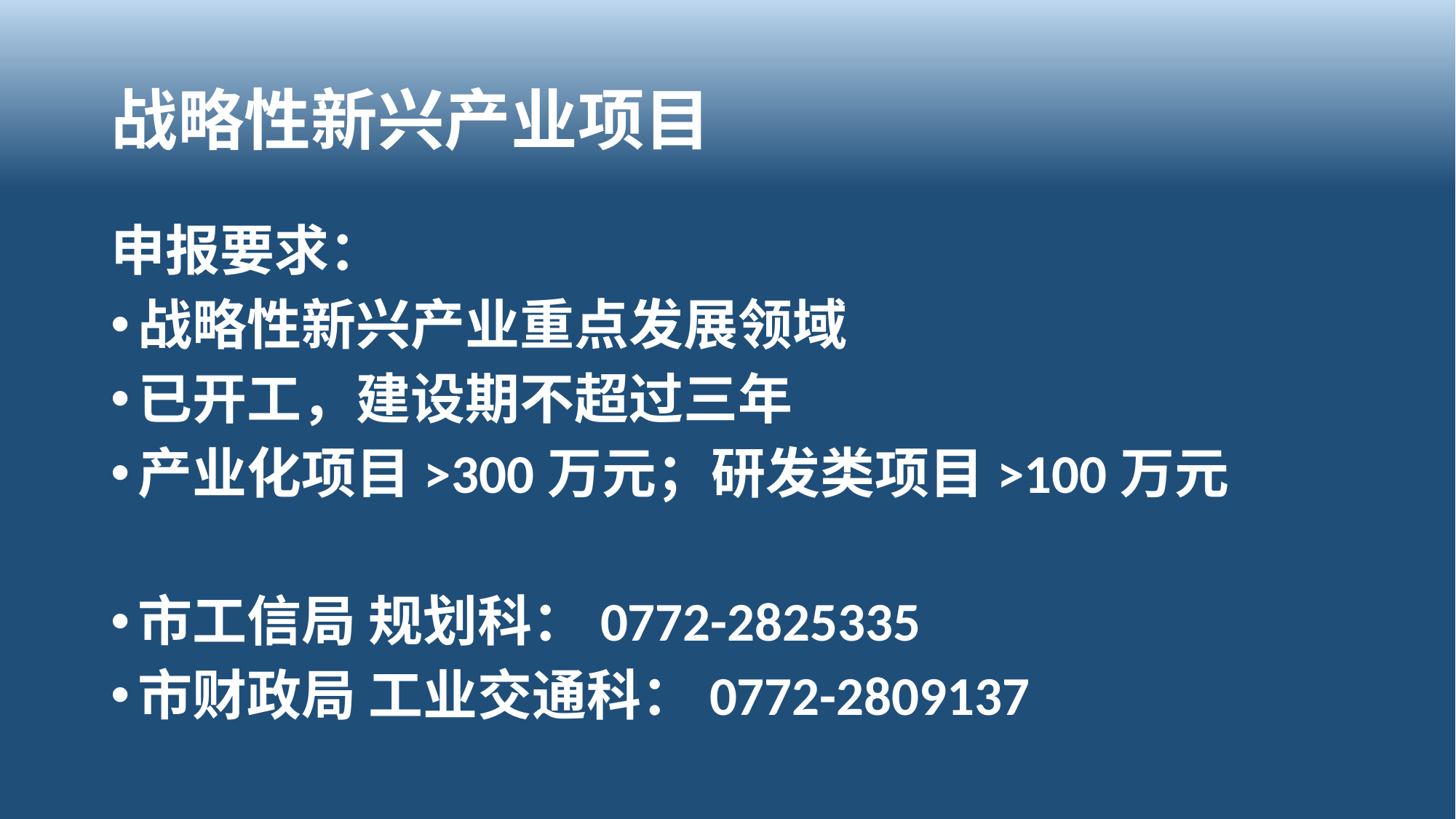

# 战略性新兴产业项目
申报要求：
战略性新兴产业重点发展领域
已开工，建设期不超过三年
产业化项目>300万元；研发类项目>100万元

市工信局 规划科：0772-2825335
市财政局 工业交通科：0772-2809137